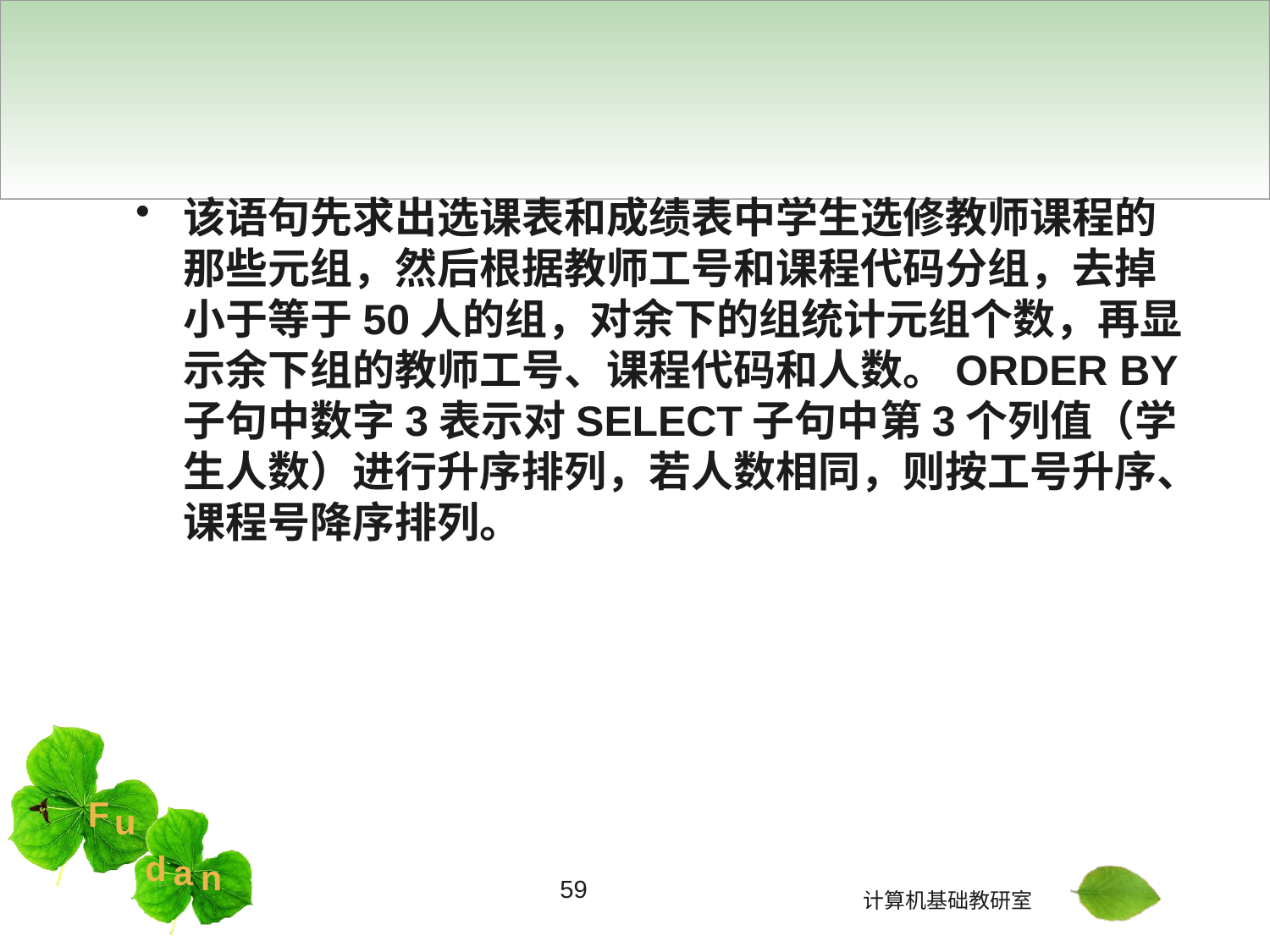

#
该语句先求出选课表和成绩表中学生选修教师课程的那些元组，然后根据教师工号和课程代码分组，去掉小于等于50人的组，对余下的组统计元组个数，再显示余下组的教师工号、课程代码和人数。ORDER BY子句中数字3表示对SELECT子句中第3个列值（学生人数）进行升序排列，若人数相同，则按工号升序、课程号降序排列。

59